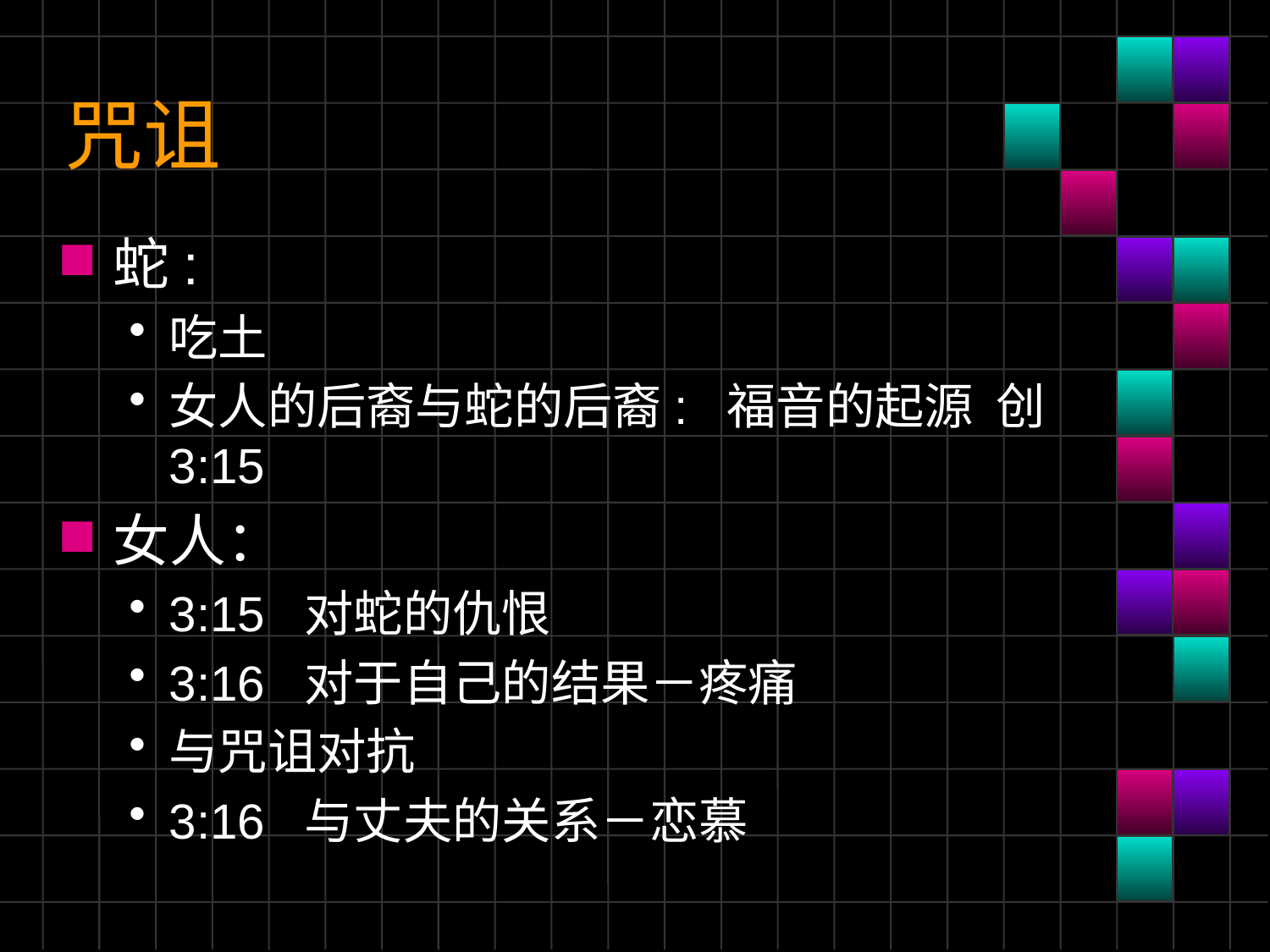

# 咒诅
蛇:
吃土
女人的后裔与蛇的后裔:  福音的起源  创 3:15
女人：
3:15  对蛇的仇恨
3:16  对于自己的结果－疼痛
与咒诅对抗
3:16  与丈夫的关系－恋慕